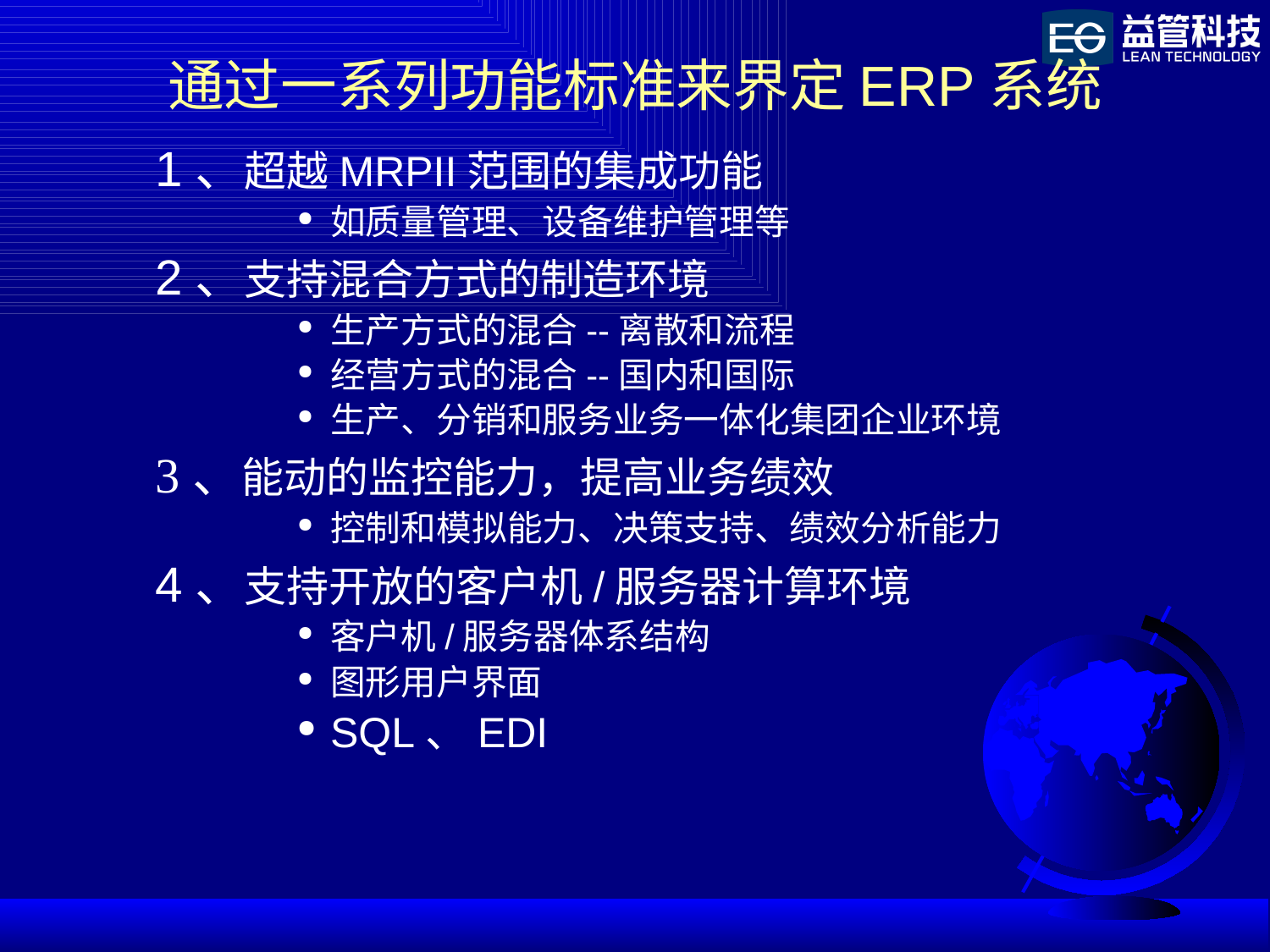

# 通过一系列功能标准来界定ERP系统
1、超越MRPII范围的集成功能
如质量管理、设备维护管理等
2、支持混合方式的制造环境
生产方式的混合--离散和流程
经营方式的混合--国内和国际
生产、分销和服务业务一体化集团企业环境
3、能动的监控能力，提高业务绩效
控制和模拟能力、决策支持、绩效分析能力
4、支持开放的客户机/服务器计算环境
客户机/服务器体系结构
图形用户界面
SQL、EDI